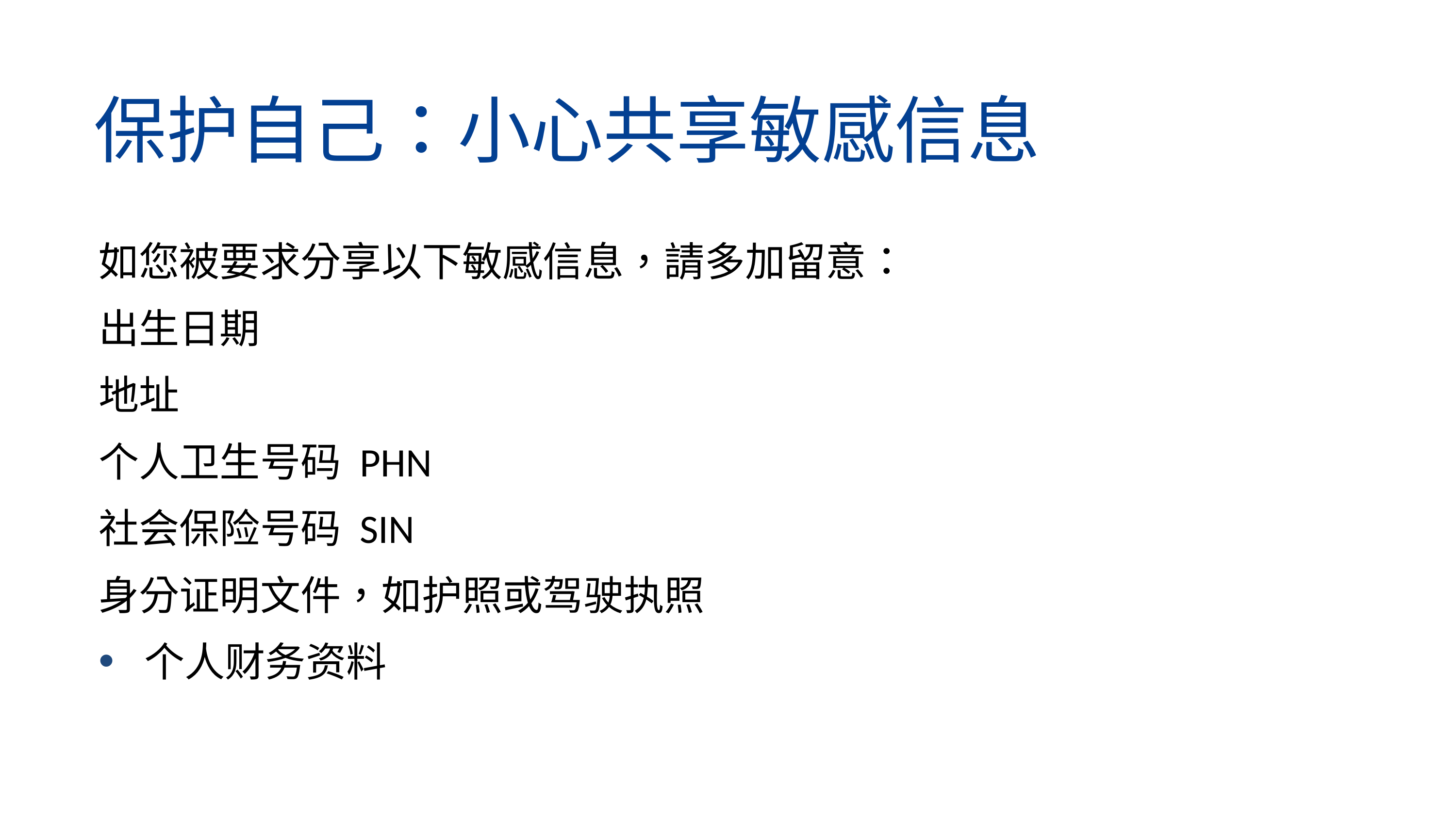

保护自己：小心共享敏感信息
如您被要求分享以下敏感信息，請多加留意：
出生日期
地址
个人卫生号码 PHN
社会保险号码 SIN
身分证明文件，如护照或驾驶执照
个人财务资料